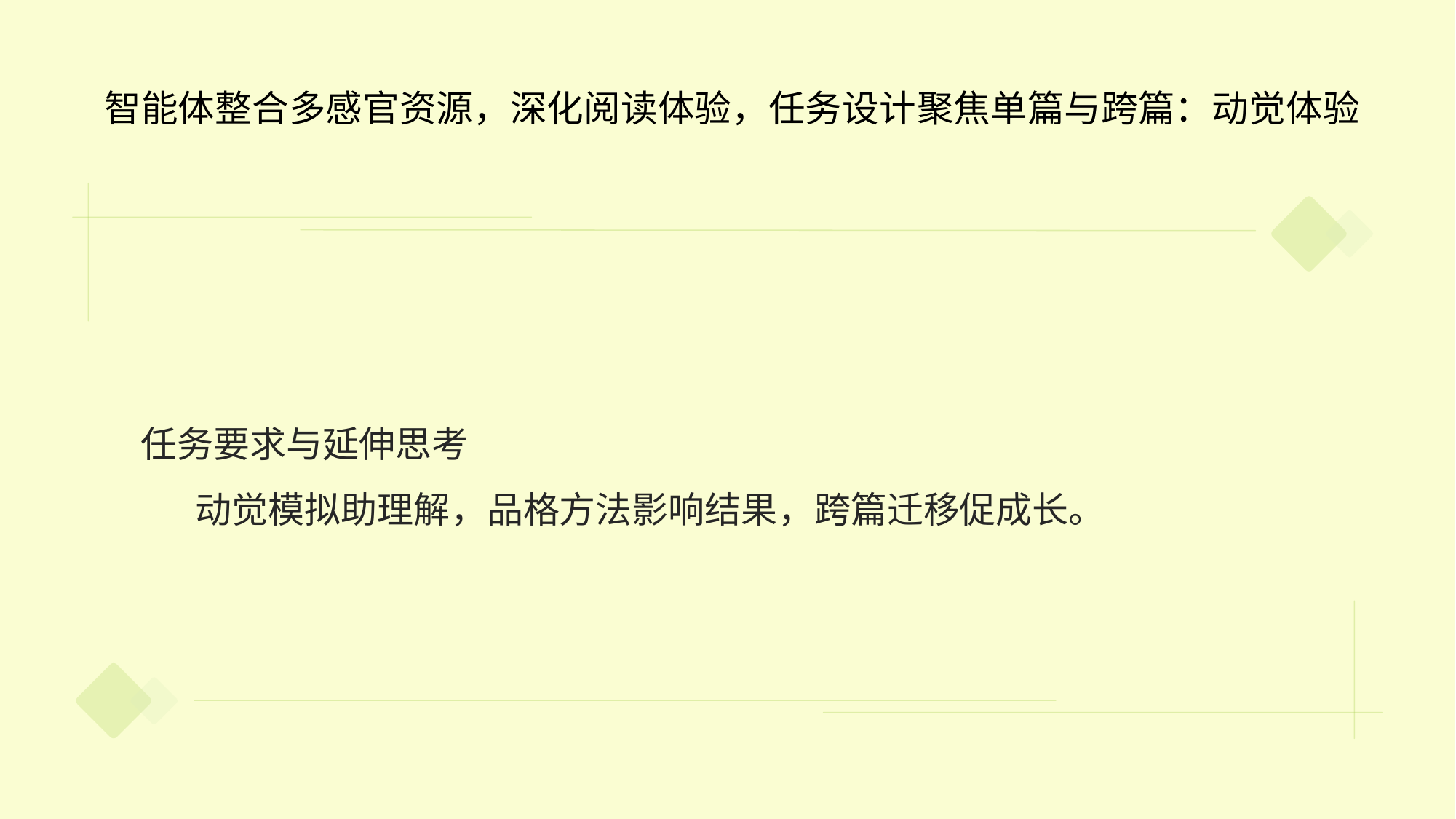

# 智能体整合多感官资源，深化阅读体验，任务设计聚焦单篇与跨篇：动觉体验

任务要求与延伸思考
动觉模拟助理解，品格方法影响结果，跨篇迁移促成长。